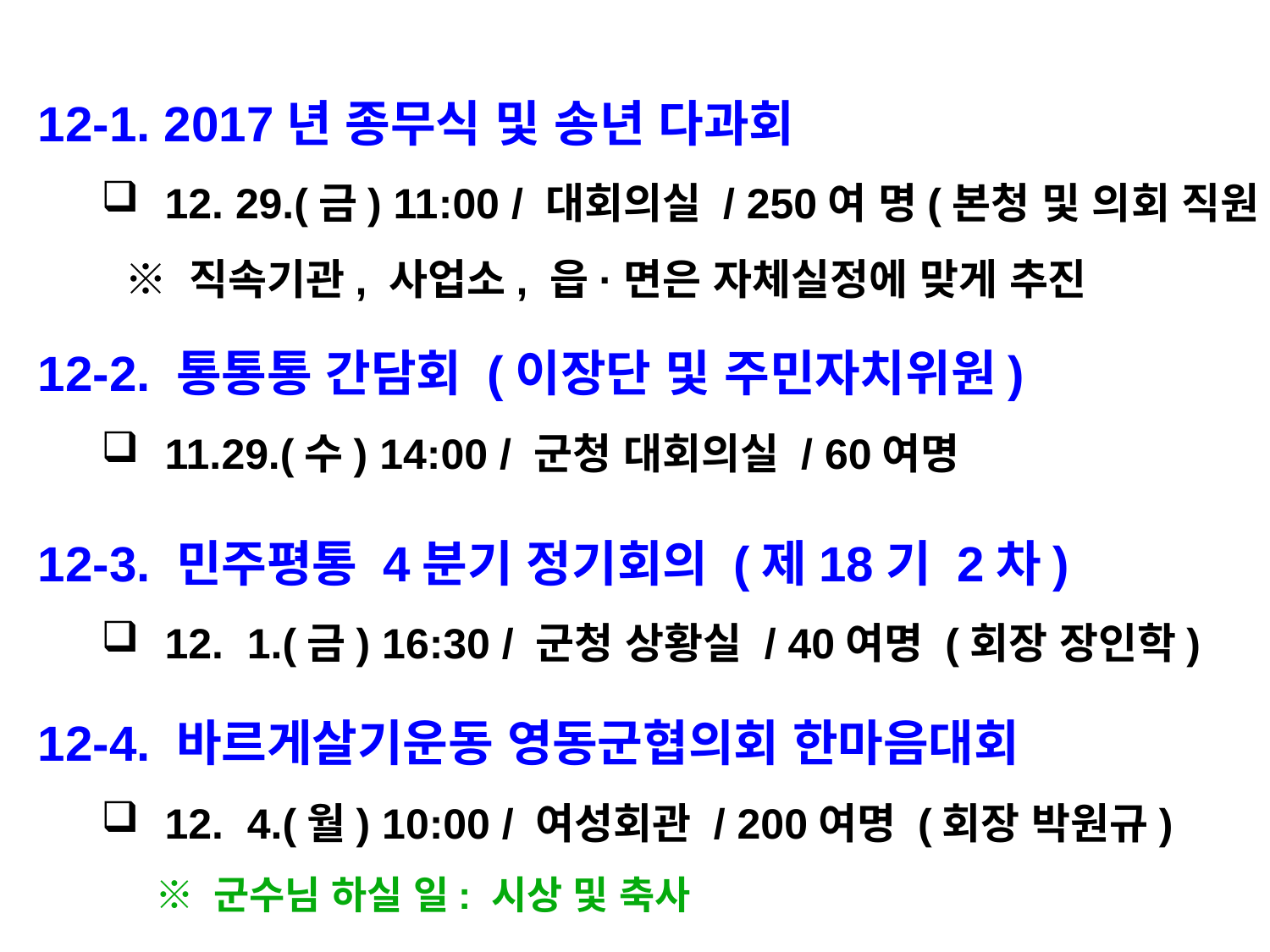

12-1. 2017년 종무식 및 송년 다과회
12. 29.(금) 11:00 / 대회의실 / 250여 명(본청 및 의회 직원)
  ※ 직속기관, 사업소, 읍·면은 자체실정에 맞게 추진
12-2. 통통통 간담회 (이장단 및 주민자치위원)
11.29.(수) 14:00 / 군청 대회의실 / 60여명
12-3. 민주평통 4분기 정기회의 (제18기 2차)
12.  1.(금) 16:30 / 군청 상황실 / 40여명 (회장 장인학)
12-4. 바르게살기운동 영동군협의회 한마음대회
12.  4.(월) 10:00 / 여성회관 / 200여명 (회장 박원규)
     ※ 군수님 하실 일: 시상 및 축사